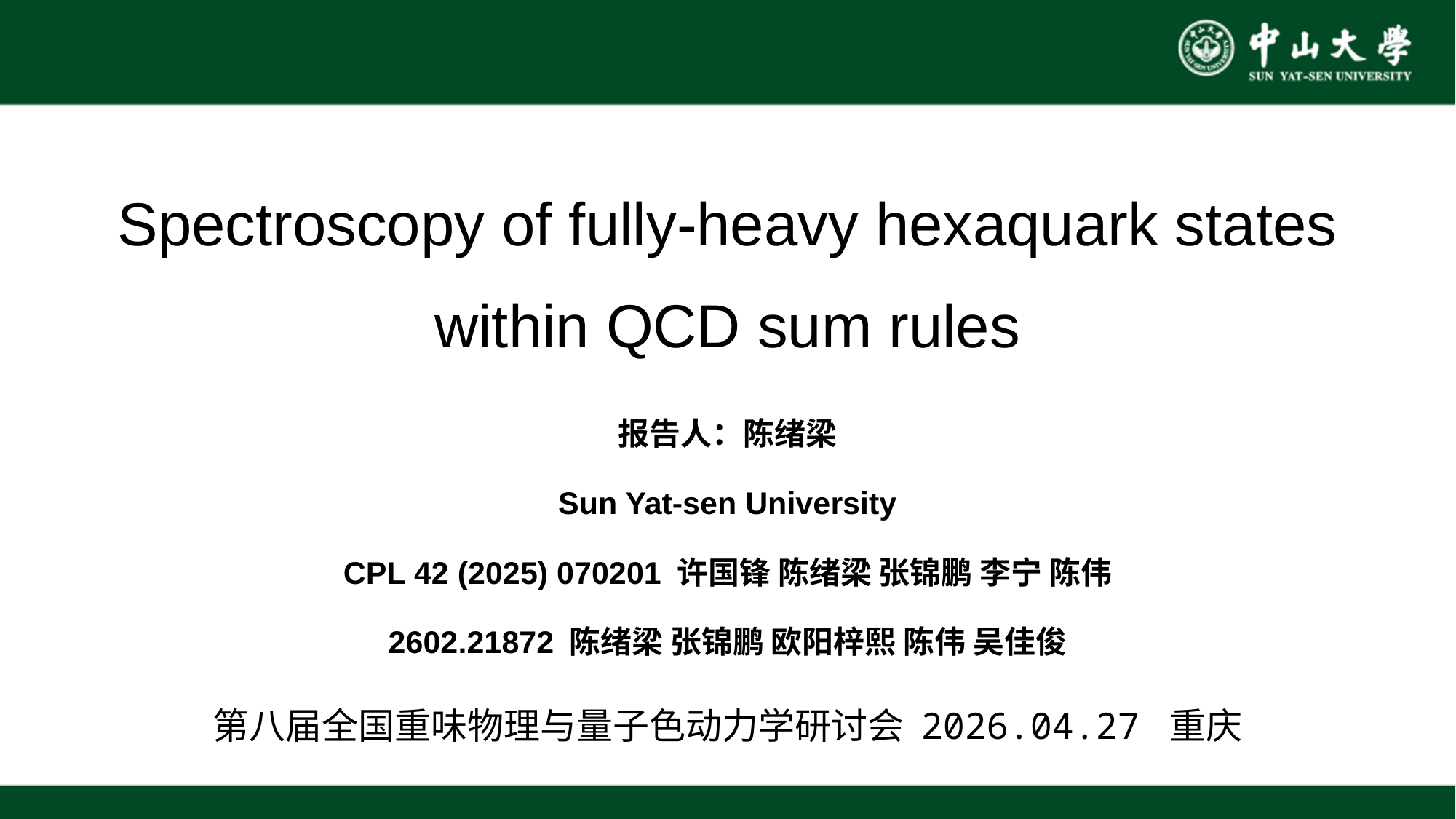

# Spectroscopy of fully-heavy hexaquark states within QCD sum rules
报告人：陈绪梁
Sun Yat-sen University
CPL 42 (2025) 070201 许国锋 陈绪梁 张锦鹏 李宁 陈伟
2602.21872 陈绪梁 张锦鹏 欧阳梓熙 陈伟 吴佳俊
第八届全国重味物理与量子色动力学研讨会 2026.04.27 重庆